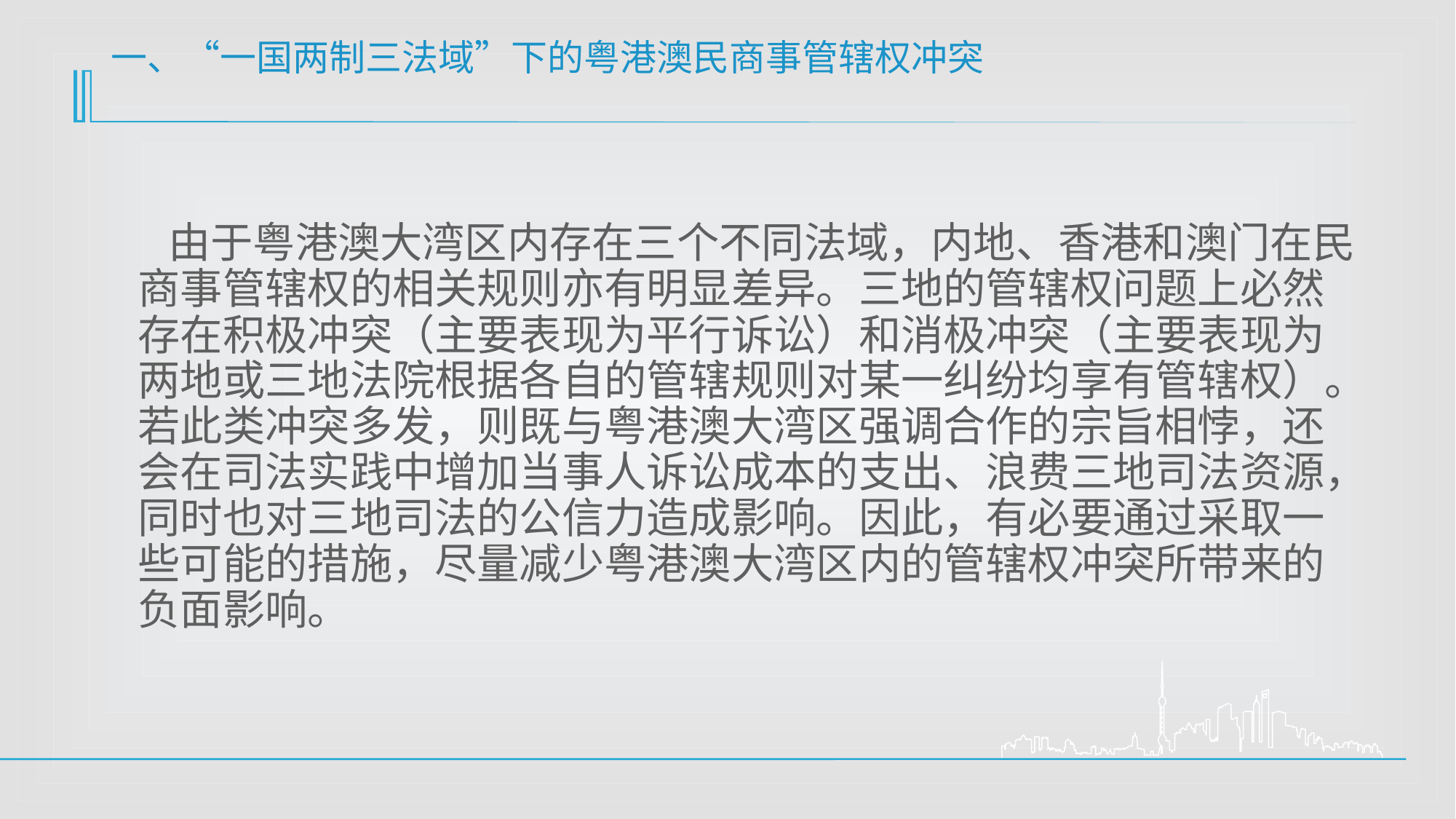

# 一、“一国两制三法域”下的粤港澳民商事管辖权冲突

     由于粤港澳大湾区内存在三个不同法域，内地、香港和澳门在民商事管辖权的相关规则亦有明显差异。三地的管辖权问题上必然存在积极冲突（主要表现为平行诉讼）和消极冲突（主要表现为两地或三地法院根据各自的管辖规则对某一纠纷均享有管辖权）。若此类冲突多发，则既与粤港澳大湾区强调合作的宗旨相悖，还会在司法实践中增加当事人诉讼成本的支出、浪费三地司法资源，同时也对三地司法的公信力造成影响。因此，有必要通过采取一些可能的措施，尽量减少粤港澳大湾区内的管辖权冲突所带来的负面影响。